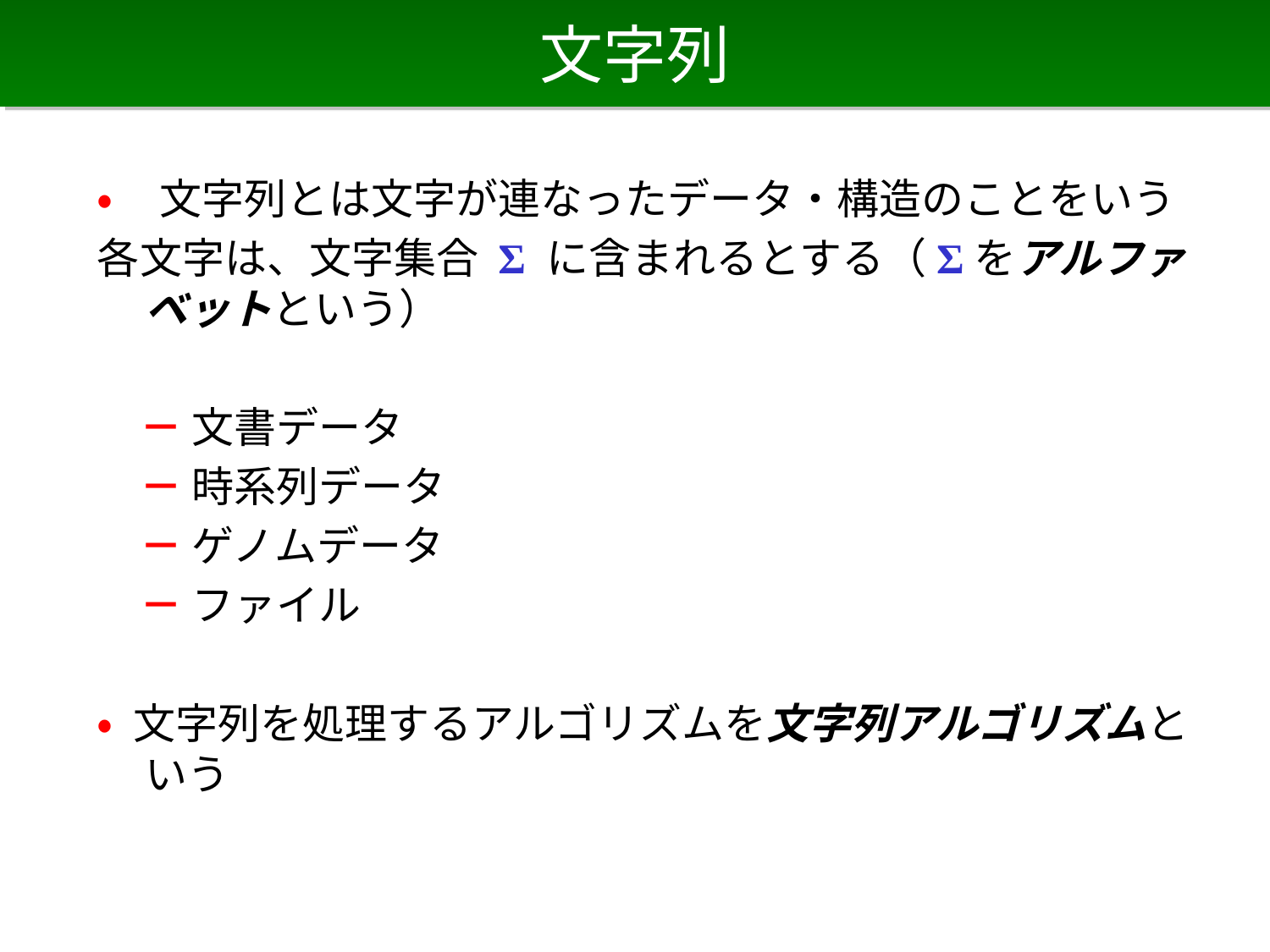

# 文字列
• 文字列とは文字が連なったデータ・構造のことをいう
各文字は、文字集合 Σ に含まれるとする（Σをアルファベットという）

　－ 文書データ
　－ 時系列データ
　－ ゲノムデータ
　－ ファイル

• 文字列を処理するアルゴリズムを文字列アルゴリズムという